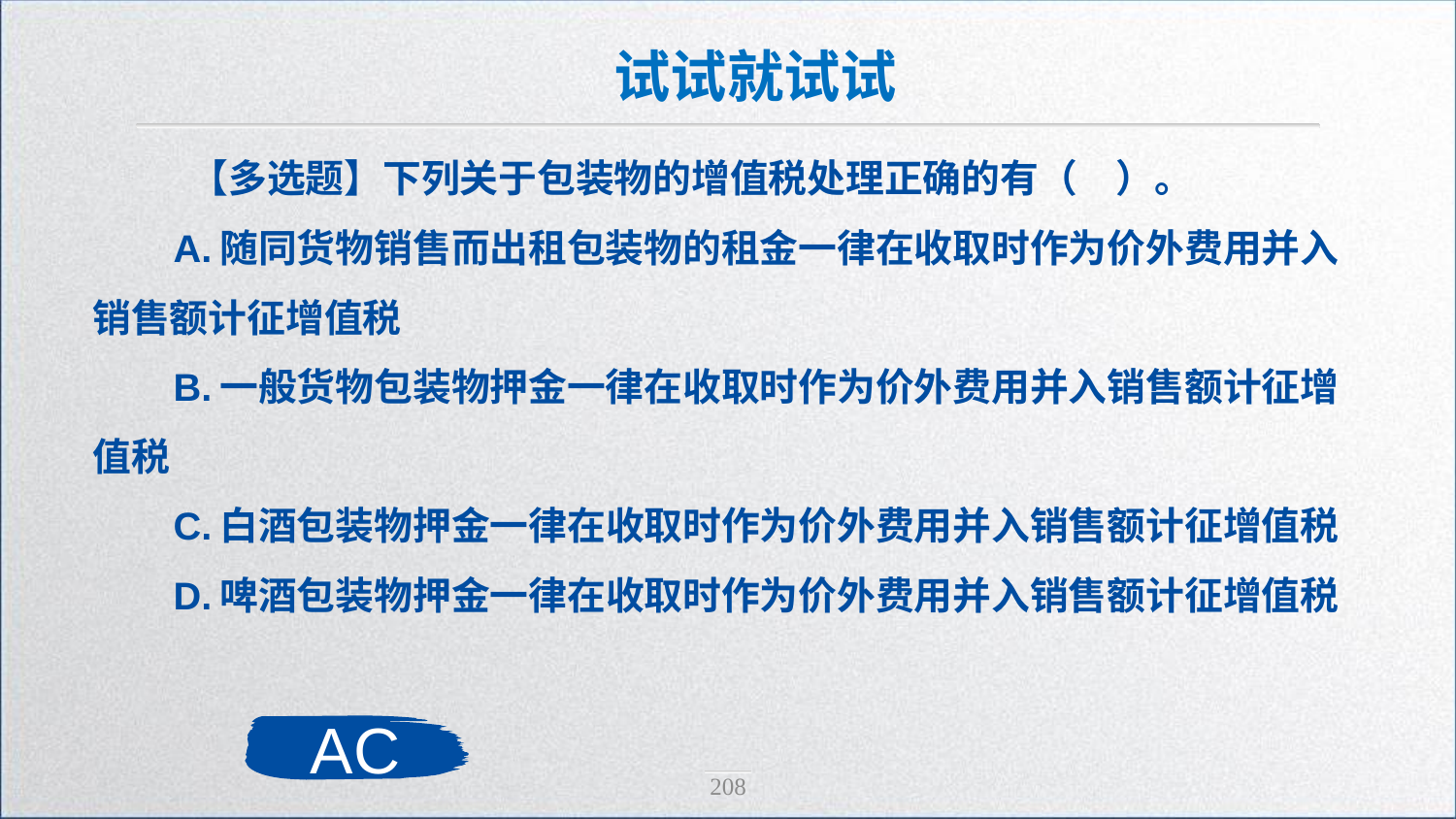

试试就试试
 【多选题】下列关于包装物的增值税处理正确的有（　）。
A.随同货物销售而出租包装物的租金一律在收取时作为价外费用并入销售额计征增值税
B.一般货物包装物押金一律在收取时作为价外费用并入销售额计征增值税
C.白酒包装物押金一律在收取时作为价外费用并入销售额计征增值税
D.啤酒包装物押金一律在收取时作为价外费用并入销售额计征增值税
AC

208